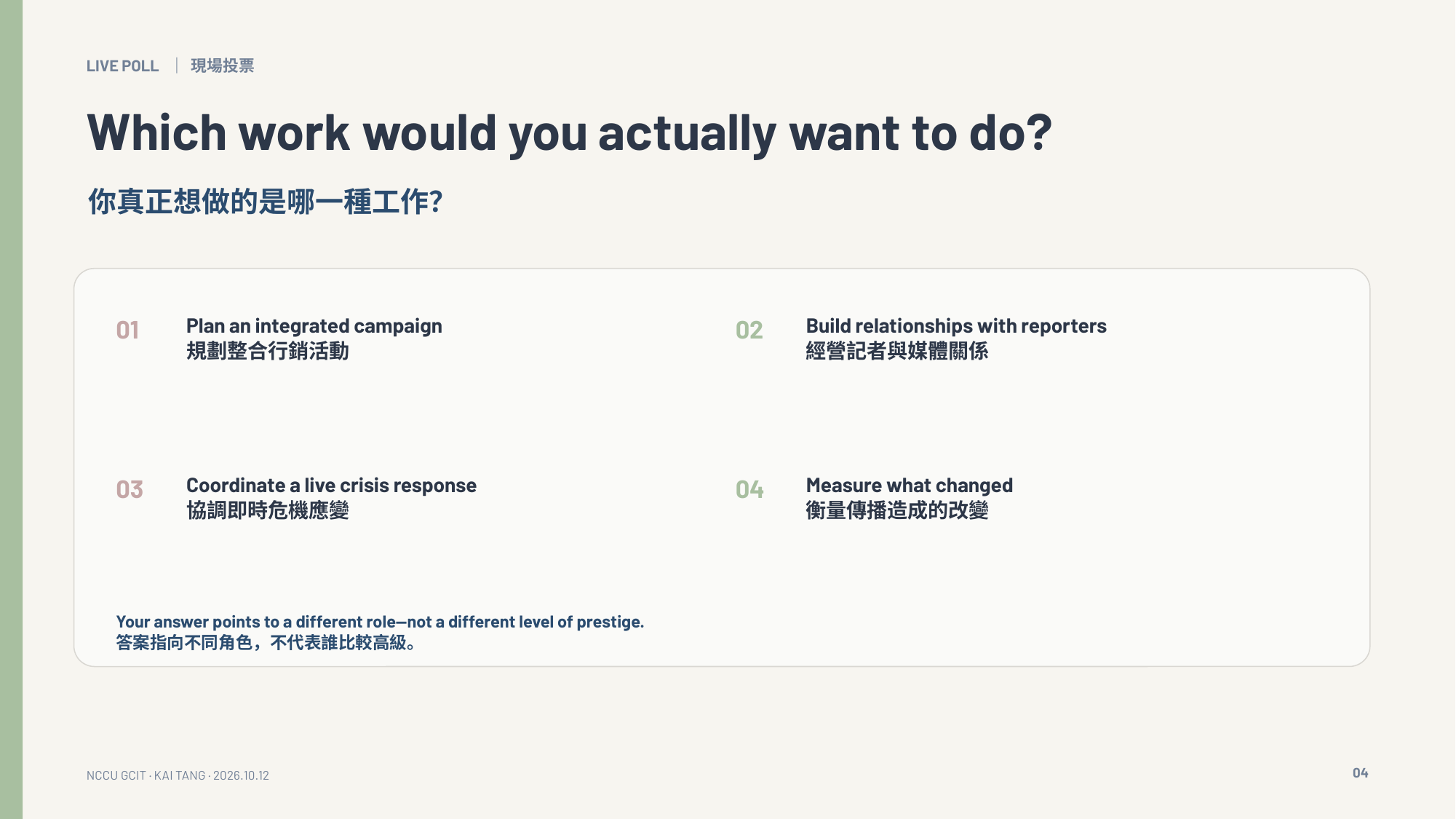

LIVE POLL  ｜  現場投票
Which work would you actually want to do?
你真正想做的是哪一種工作？

01
Plan an integrated campaign
規劃整合行銷活動
02
Build relationships with reporters
經營記者與媒體關係
03
Coordinate a live crisis response
協調即時危機應變
04
Measure what changed
衡量傳播造成的改變
Your answer points to a different role—not a different level of prestige.
答案指向不同角色，不代表誰比較高級。
04
NCCU GCIT · KAI TANG · 2026.10.12